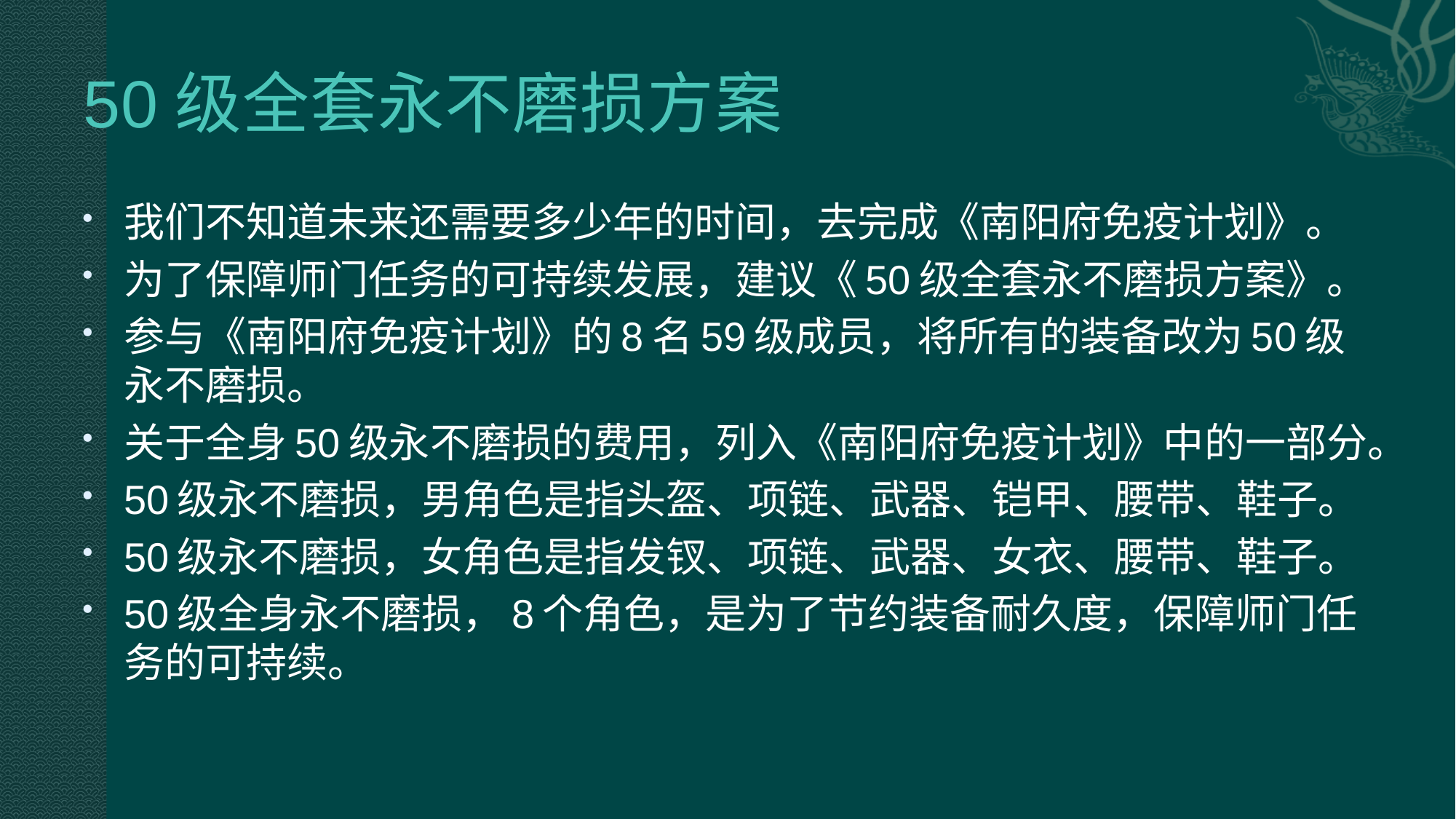

# 50级全套永不磨损方案
我们不知道未来还需要多少年的时间，去完成《南阳府免疫计划》。
为了保障师门任务的可持续发展，建议《50级全套永不磨损方案》。
参与《南阳府免疫计划》的8名59级成员，将所有的装备改为50级永不磨损。
关于全身50级永不磨损的费用，列入《南阳府免疫计划》中的一部分。
50级永不磨损，男角色是指头盔、项链、武器、铠甲、腰带、鞋子。
50级永不磨损，女角色是指发钗、项链、武器、女衣、腰带、鞋子。
50级全身永不磨损，8个角色，是为了节约装备耐久度，保障师门任务的可持续。